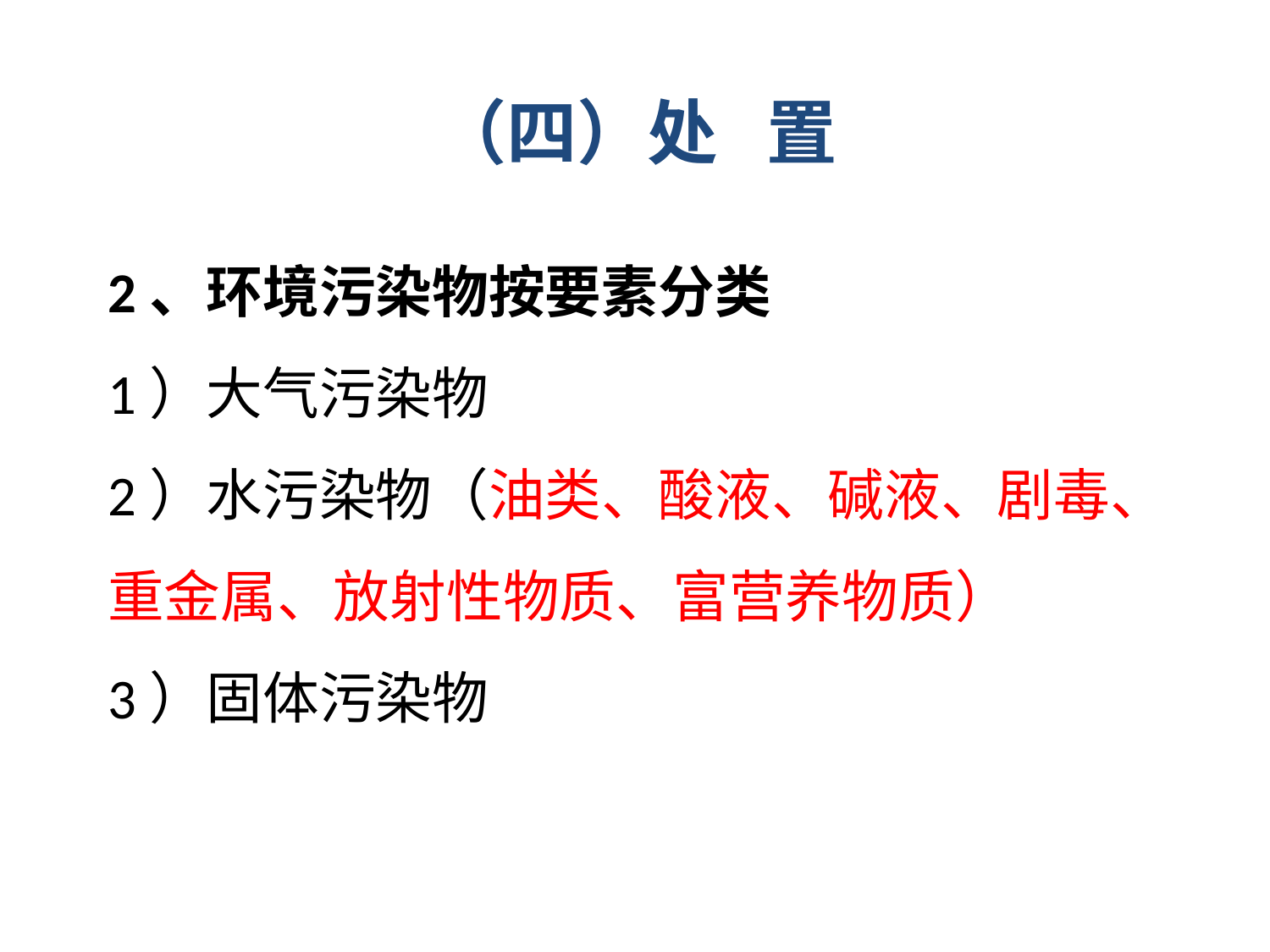

# （四）处   置
2、环境污染物按要素分类
1）大气污染物
2）水污染物（油类、酸液、碱液、剧毒、重金属、放射性物质、富营养物质）
3）固体污染物